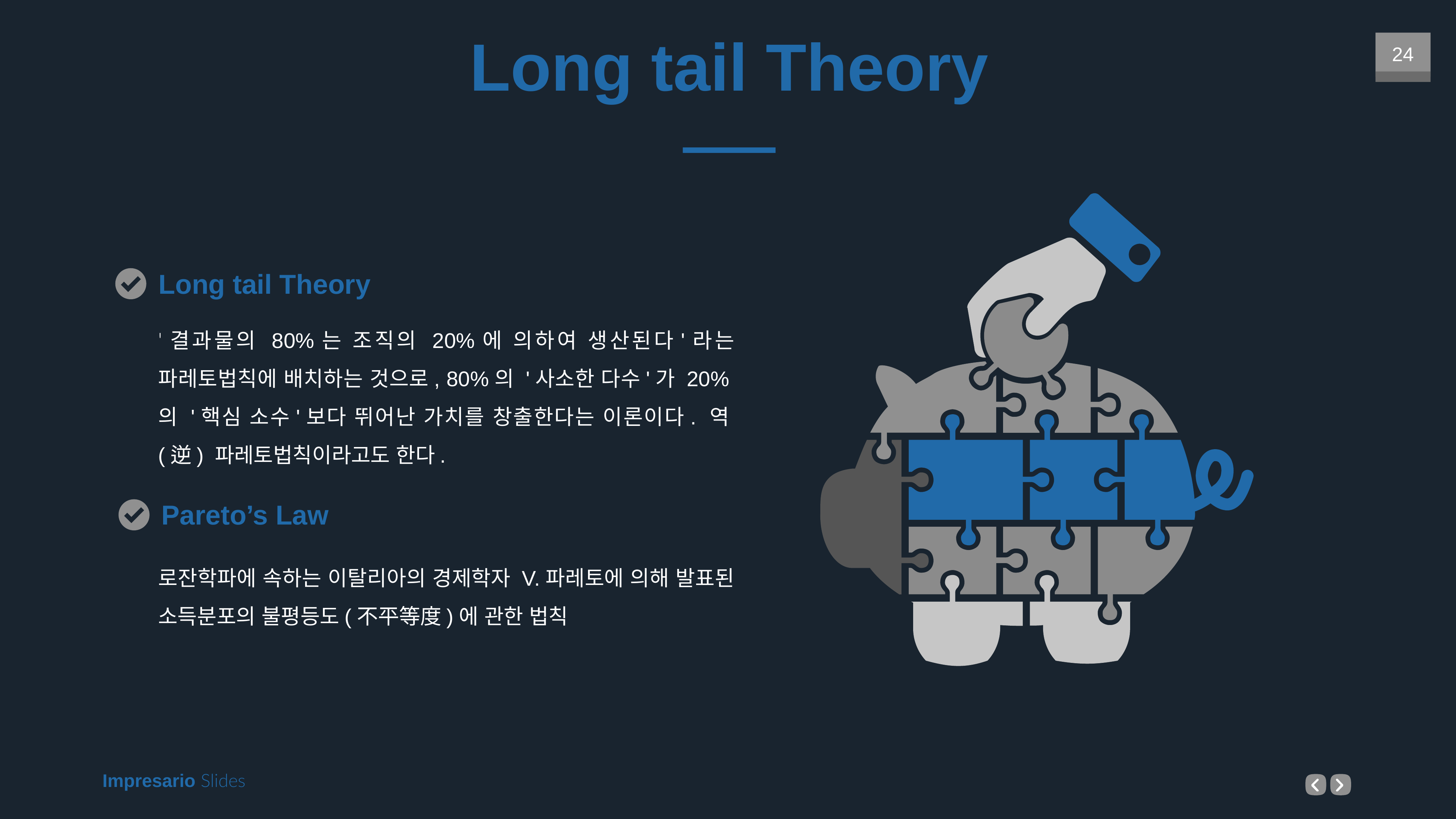

Long tail Theory

Long tail Theory

'결과물의 80%는 조직의 20%에 의하여 생산된다'라는 파레토법칙에 배치하는 것으로, 80%의 '사소한 다수'가 20%의 '핵심 소수'보다 뛰어난 가치를 창출한다는 이론이다. 역(逆) 파레토법칙이라고도 한다.
Pareto’s Law

로잔학파에 속하는 이탈리아의 경제학자 V.파레토에 의해 발표된 소득분포의 불평등도(不平等度)에 관한 법칙